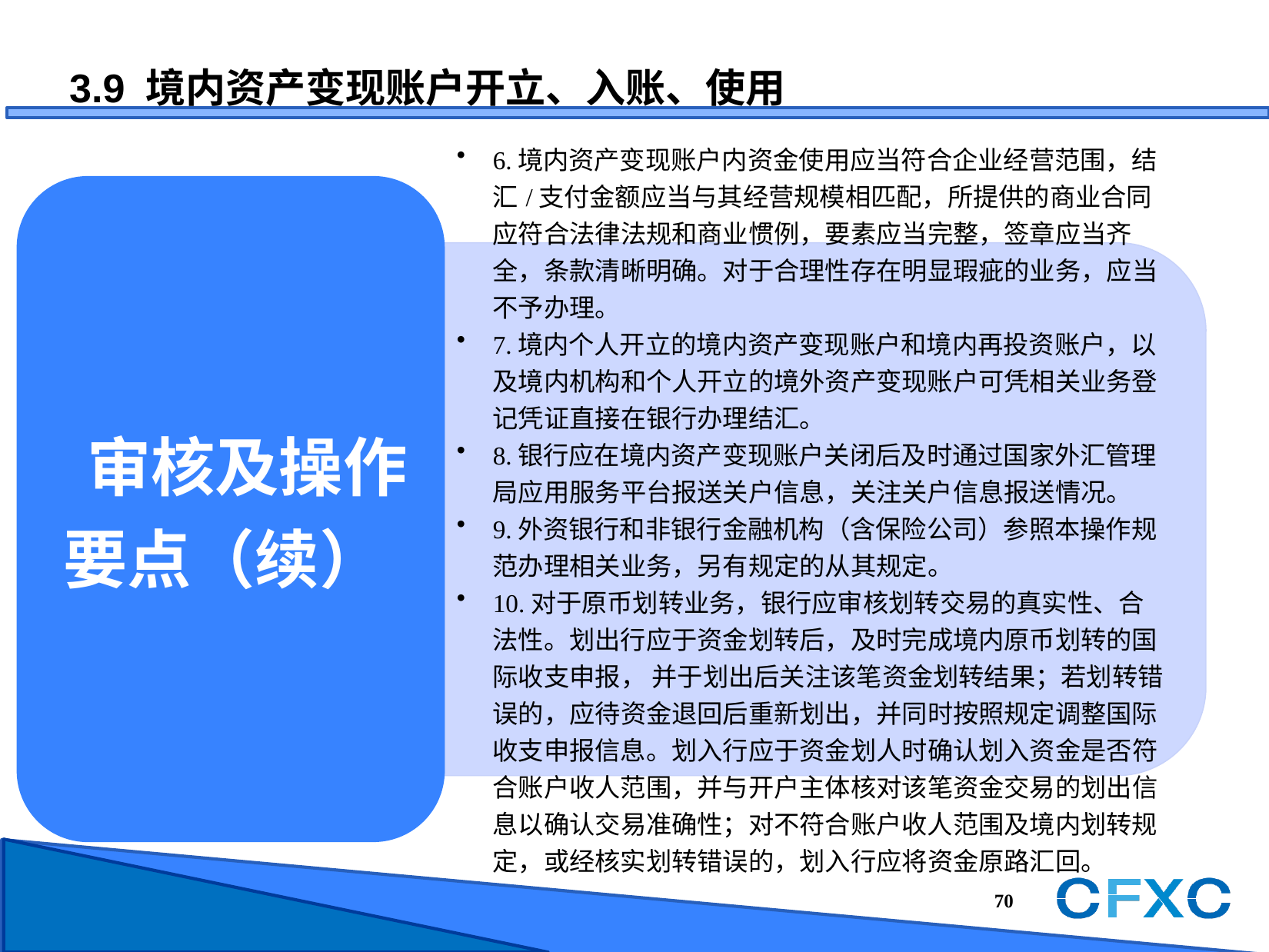

3.9 境内资产变现账户开立、入账、使用
 审核及操作要点（续）
6.境内资产变现账户内资金使用应当符合企业经营范围，结汇/支付金额应当与其经营规模相匹配，所提供的商业合同应符合法律法规和商业惯例，要素应当完整，签章应当齐全，条款清晰明确。对于合理性存在明显瑕疵的业务，应当不予办理。
8.银行应在境内资产变现账户关闭后及时通过国家外汇管理局应用服务平台报送关户信息，关注关户信息报送情况。
9.外资银行和非银行金融机构（含保险公司）参照本操作规范办理相关业务，另有规定的从其规定。
10.对于原币划转业务，银行应审核划转交易的真实性、合法性。划出行应于资金划转后，及时完成境内原币划转的国际收支申报， 并于划出后关注该笔资金划转结果；若划转错误的，应待资金退回后重新划出，并同时按照规定调整国际收支申报信息。划入行应于资金划人时确认划入资金是否符合账户收人范围，并与开户主体核对该笔资金交易的划出信息以确认交易准确性；对不符合账户收人范围及境内划转规定，或经核实划转错误的，划入行应将资金原路汇回。
7.境内个人开立的境内资产变现账户和境内再投资账户，以及境内机构和个人开立的境外资产变现账户可凭相关业务登记凭证直接在银行办理结汇。
70